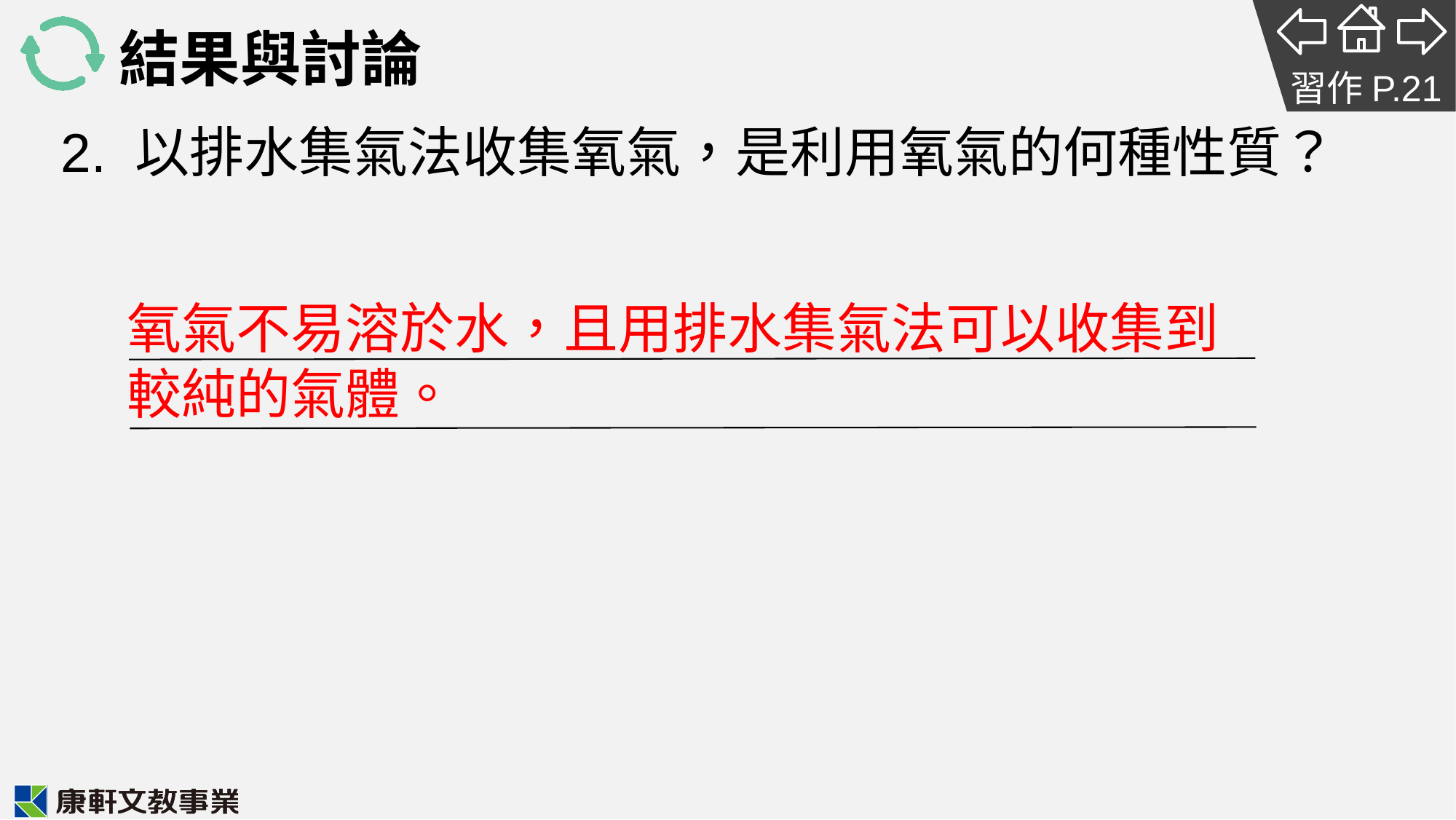

習作P.21
2. 以排水集氣法收集氧氣，是利用氧氣的何種性質？
氧氣不易溶於水，且用排水集氣法可以收集到較純的氣體。